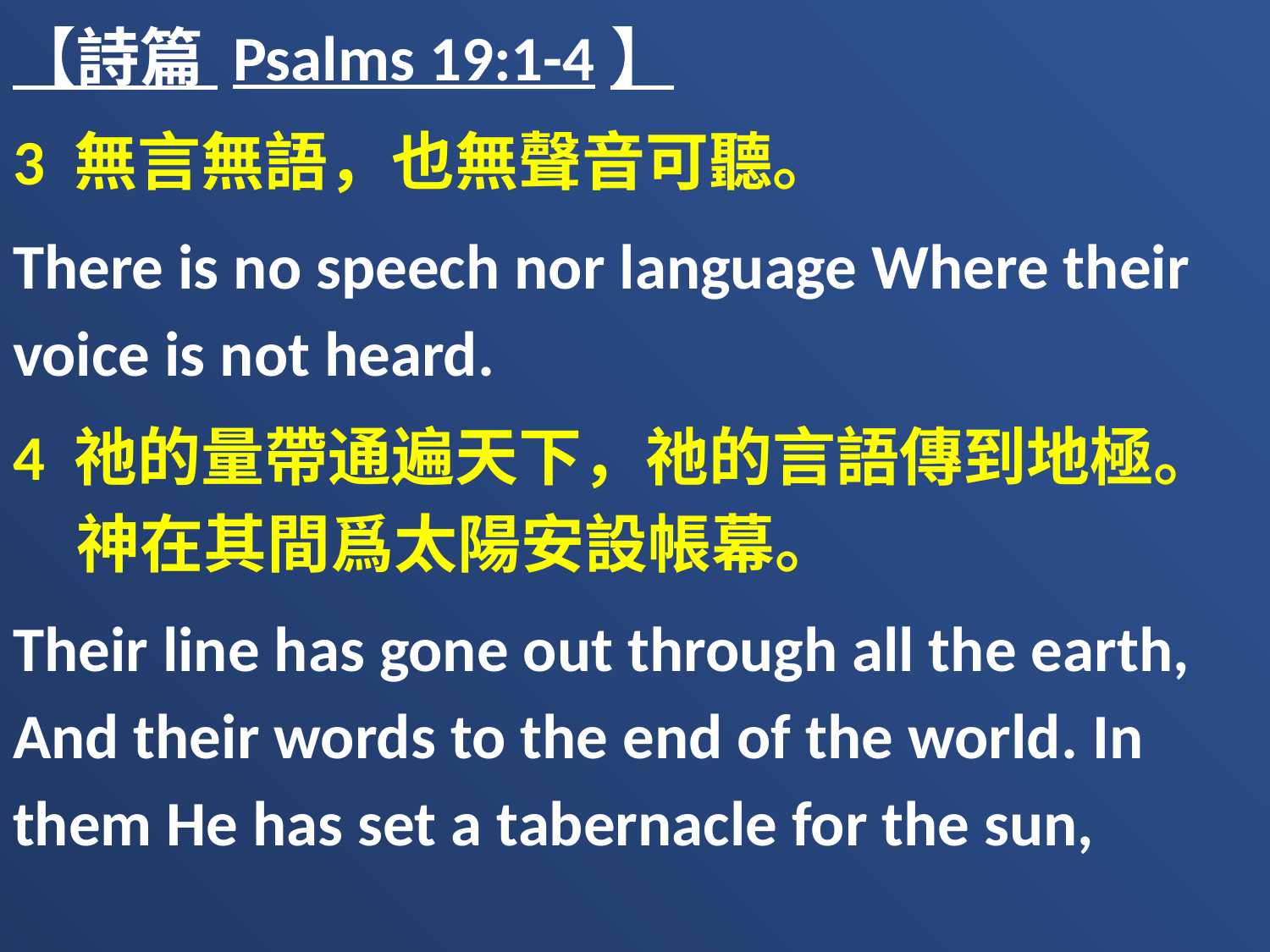

【詩篇 Psalms 19:1-4】
3 無言無語，也無聲音可聽。
There is no speech nor language Where their voice is not heard.
4 祂的量帶通遍天下，祂的言語傳到地極。　神在其間爲太陽安設帳幕。
Their line has gone out through all the earth, And their words to the end of the world. In them He has set a tabernacle for the sun,